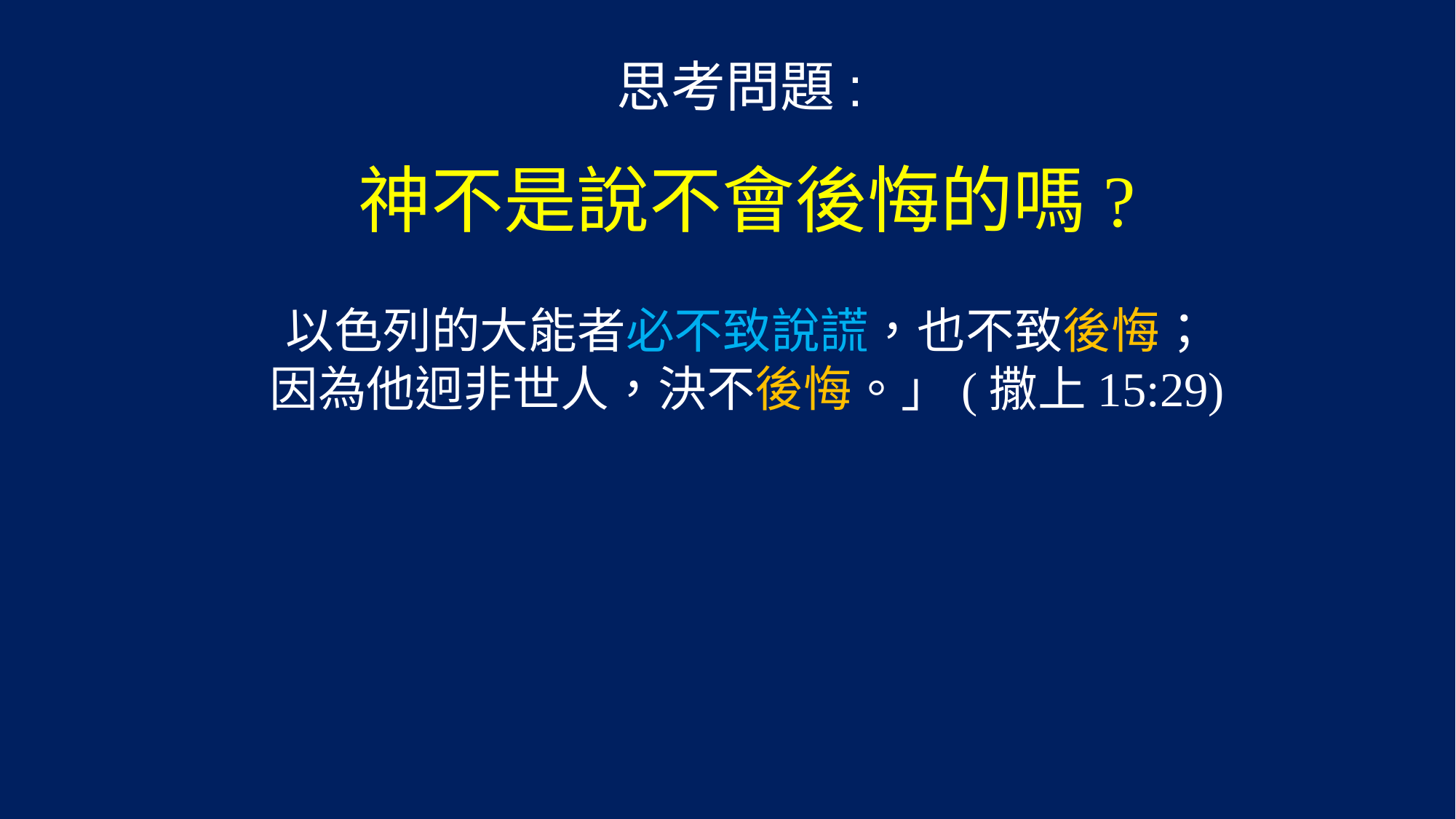

思考問題:
神不是說不會後悔的嗎?

以色列的大能者必不致說謊，也不致後悔；
因為他迥非世人，決不後悔。」(撒上15:29)